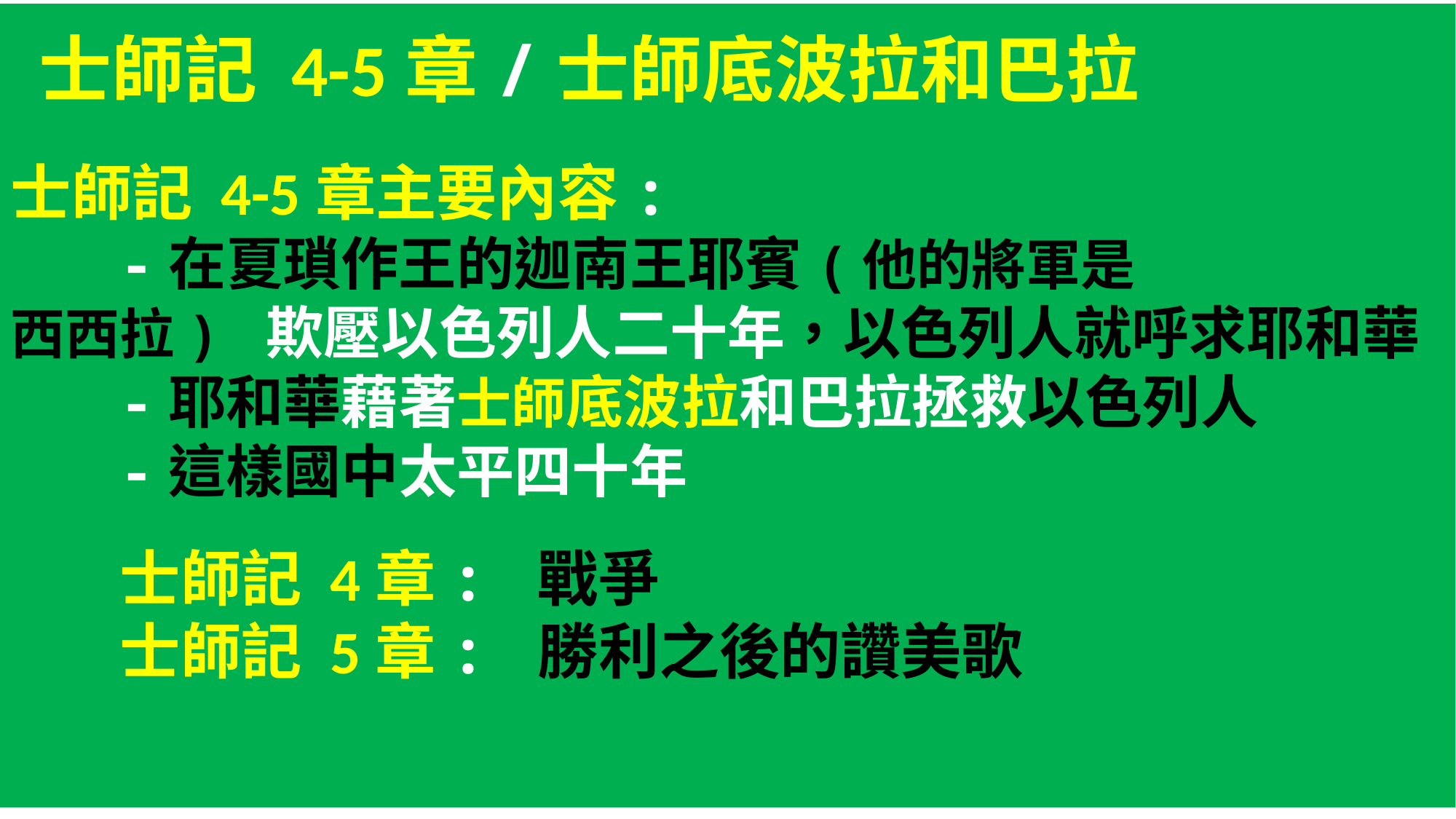

士師記 4-5章/士師底波拉和巴拉

士師記 4-5章主要內容:
	-在夏瑣作王的迦南王耶賓(他的將軍是
西西拉) 欺壓以色列人二十年，以色列人就呼求耶和華
	-耶和華藉著士師底波拉和巴拉拯救以色列人
	-這樣國中太平四十年

	士師記 4章: 戰爭
	士師記 5章: 勝利之後的讚美歌